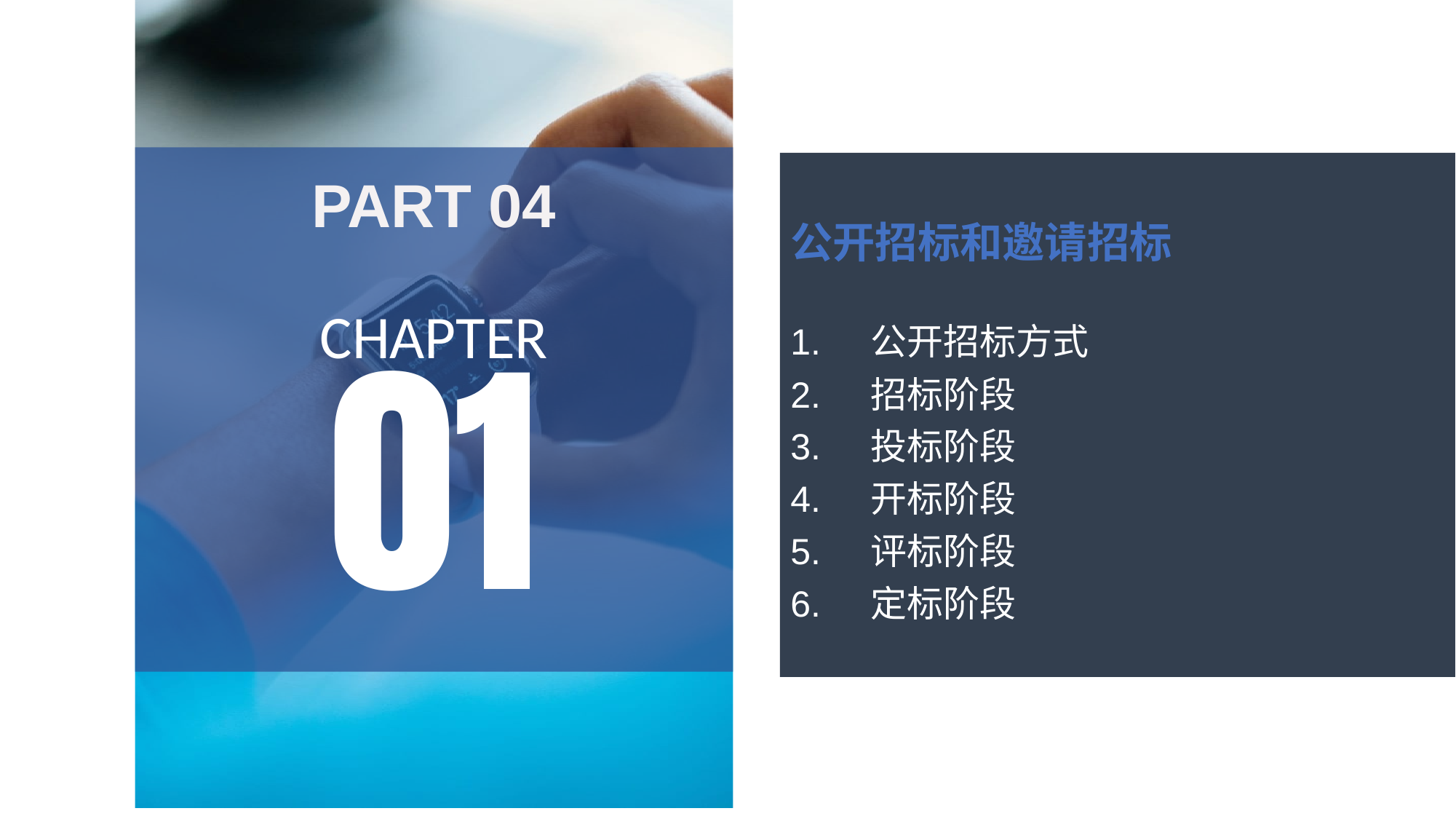

PART 04

CHAPTER
01
公开招标和邀请招标

  公开招标方式
  招标阶段
  投标阶段
  开标阶段
  评标阶段
  定标阶段